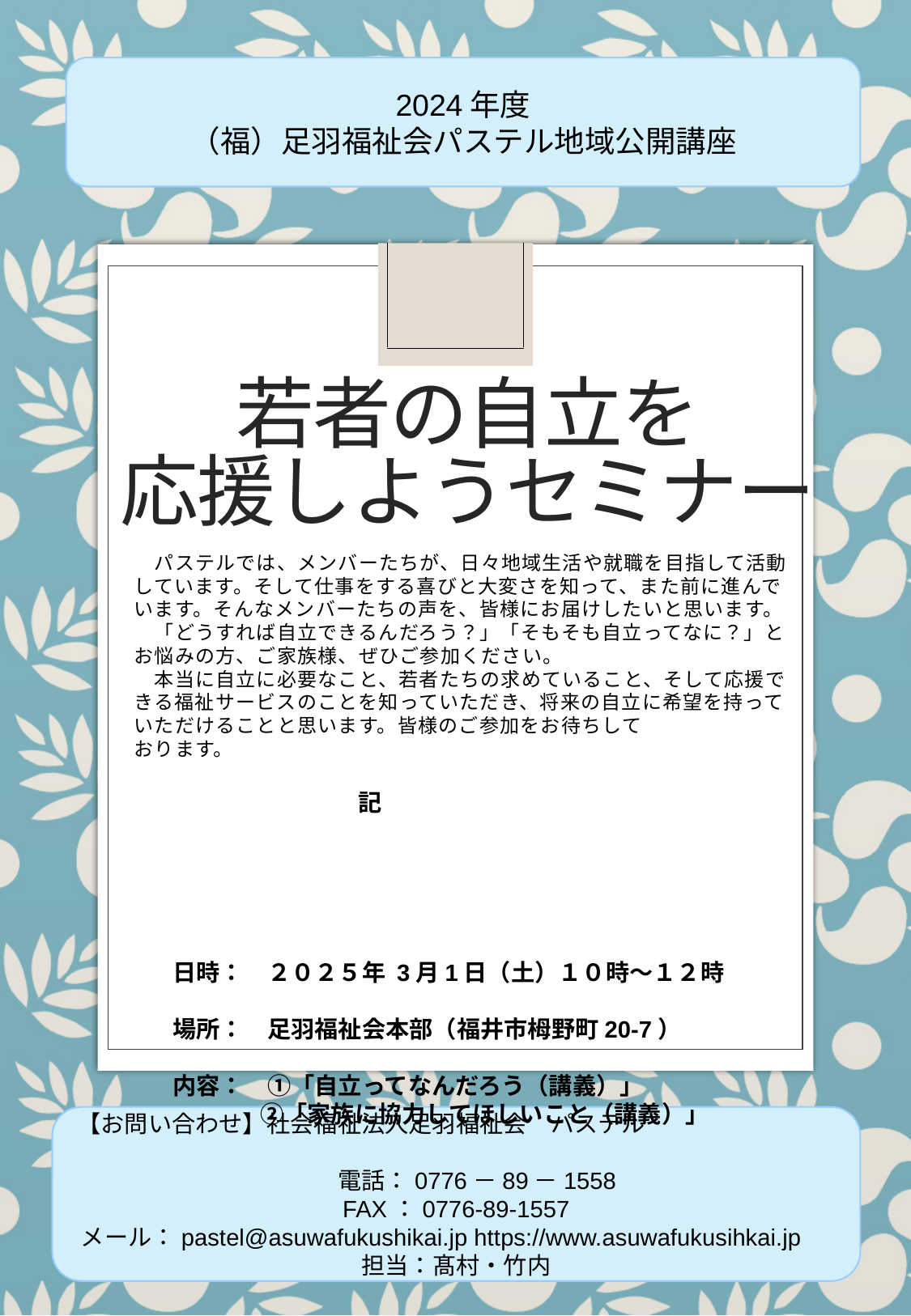

2024年度
（福）足羽福祉会パステル地域公開講座
# 若者の自立を 応援しようセミナー
　パステルでは、メンバーたちが、日々地域生活や就職を目指して活動しています。そして仕事をする喜びと大変さを知って、また前に進んでいます。そんなメンバーたちの声を、皆様にお届けしたいと思います。
　「どうすれば自立できるんだろう？」「そもそも自立ってなに？」とお悩みの方、ご家族様、ぜひご参加ください。
　本当に自立に必要なこと、若者たちの求めていること、そして応援できる福祉サービスのことを知っていただき、将来の自立に希望を持っていただけることと思います。皆様のご参加をお待ちして
おります。

                                 　記

　日時：　２０２５年 3月1日（土）１０時～１２時

　場所：　足羽福祉会本部（福井市栂野町20-7）

　内容：　①「自立ってなんだろう（講義）」
　　　　   ②「家族に協力してほしいこと（講義）」

【お問い合わせ】社会福祉法人足羽福祉会　パステル　　　　　　　　　　　　　　　　　　　　　　　　　　　　　　　　　　　　　　　　　　　電話：0776－89－1558
FAX：0776-89-1557
メール：pastel@asuwafukushikai.jp https://www.asuwafukusihkai.jp　担当：髙村・竹内